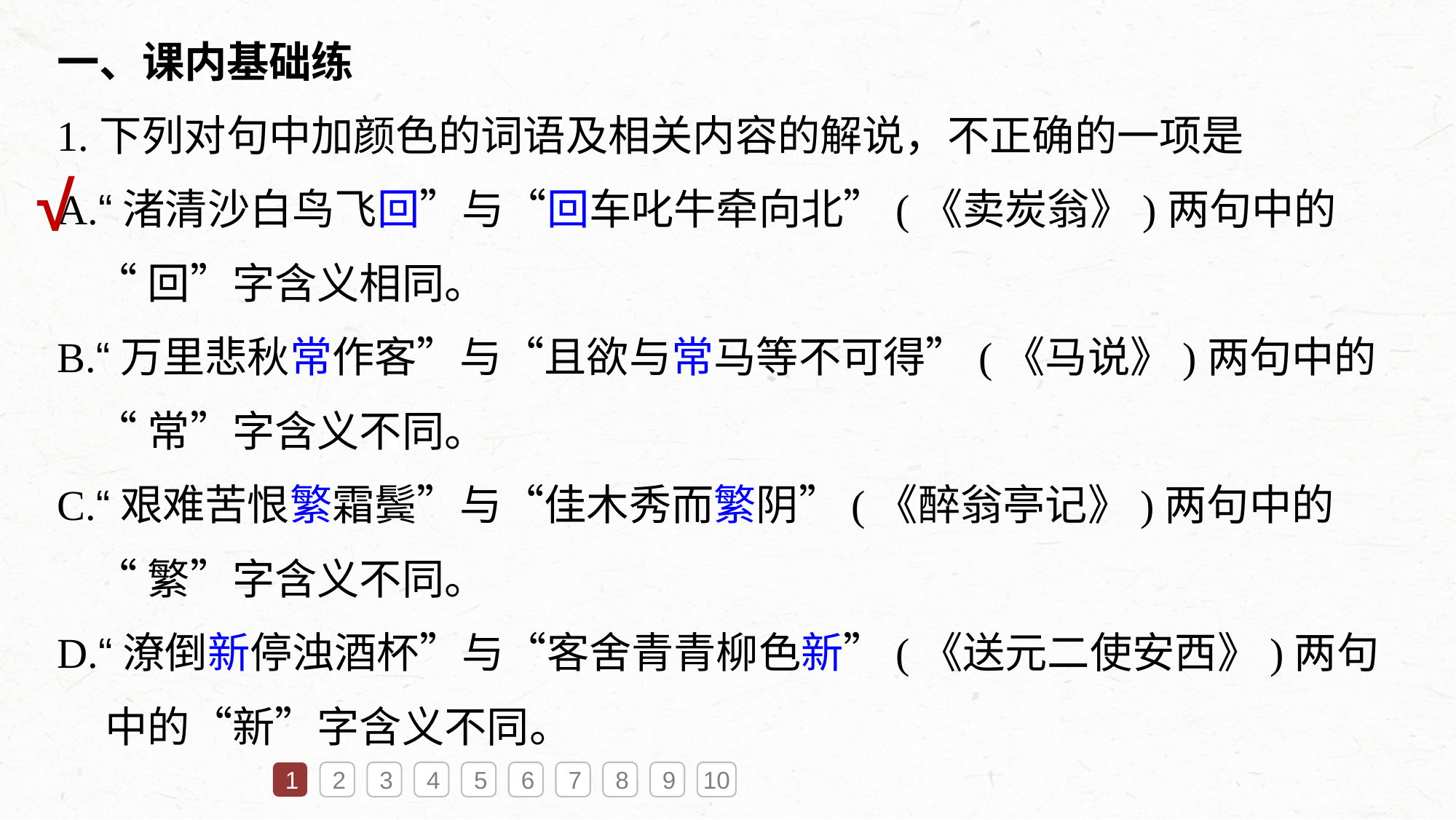

一、课内基础练
1.下列对句中加颜色的词语及相关内容的解说，不正确的一项是
A.“渚清沙白鸟飞回”与“回车叱牛牵向北”(《卖炭翁》)两句中的
    “回”字含义相同。
B.“万里悲秋常作客”与“且欲与常马等不可得”(《马说》)两句中的
    “常”字含义不同。
C.“艰难苦恨繁霜鬓”与“佳木秀而繁阴”(《醉翁亭记》)两句中的
    “繁”字含义不同。
D.“潦倒新停浊酒杯”与“客舍青青柳色新”(《送元二使安西》)两句
    中的“新”字含义不同。
√
1
2
3
4
5
6
7
8
9
10